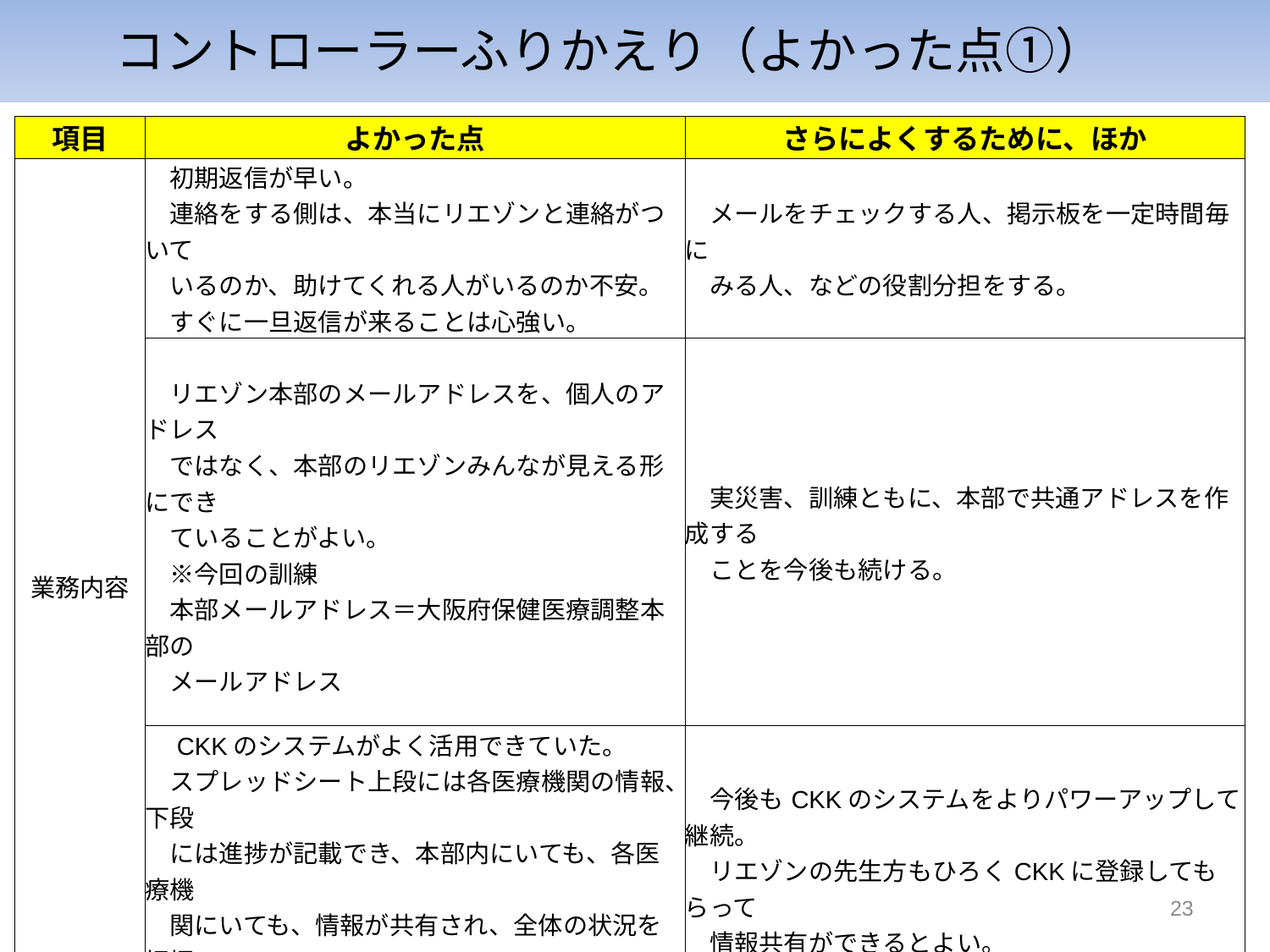

コントローラーふりかえり（よかった点①）
| 項目 | よかった点 | さらによくするために、ほか |
| --- | --- | --- |
| 業務内容 | 初期返信が早い。 　連絡をする側は、本当にリエゾンと連絡がついて 　いるのか、助けてくれる人がいるのか不安。 　すぐに一旦返信が来ることは心強い。 | メールをチェックする人、掲示板を一定時間毎に 　みる人、などの役割分担をする。 |
|  | リエゾン本部のメールアドレスを、個人のアドレス 　ではなく、本部のリエゾンみんなが見える形にでき 　ていることがよい。 　※今回の訓練 　本部メールアドレス＝大阪府保健医療調整本部の 　メールアドレス | 実災害、訓練ともに、本部で共通アドレスを作成する 　ことを今後も続ける。 |
|  | CKKのシステムがよく活用できていた。　 　スプレッドシート上段には各医療機関の情報、下段　 　には進捗が記載でき、本部内にいても、各医療機 　関にいても、情報が共有され、全体の状況を把握 　しやすい。 | 今後もCKKのシステムをよりパワーアップして継続。 　リエゾンの先生方もひろくCKKに登録してもらって 　情報共有ができるとよい。 |
| 本部内連携 | 保健医療調整本部内で横の連携が、以前よりも 　スムーズにできていた。 | 今後も訓練などを通して、顔の見える連携を行う。 　それぞれの部署の役割、本部内での組織図を理解 　する。 |
23